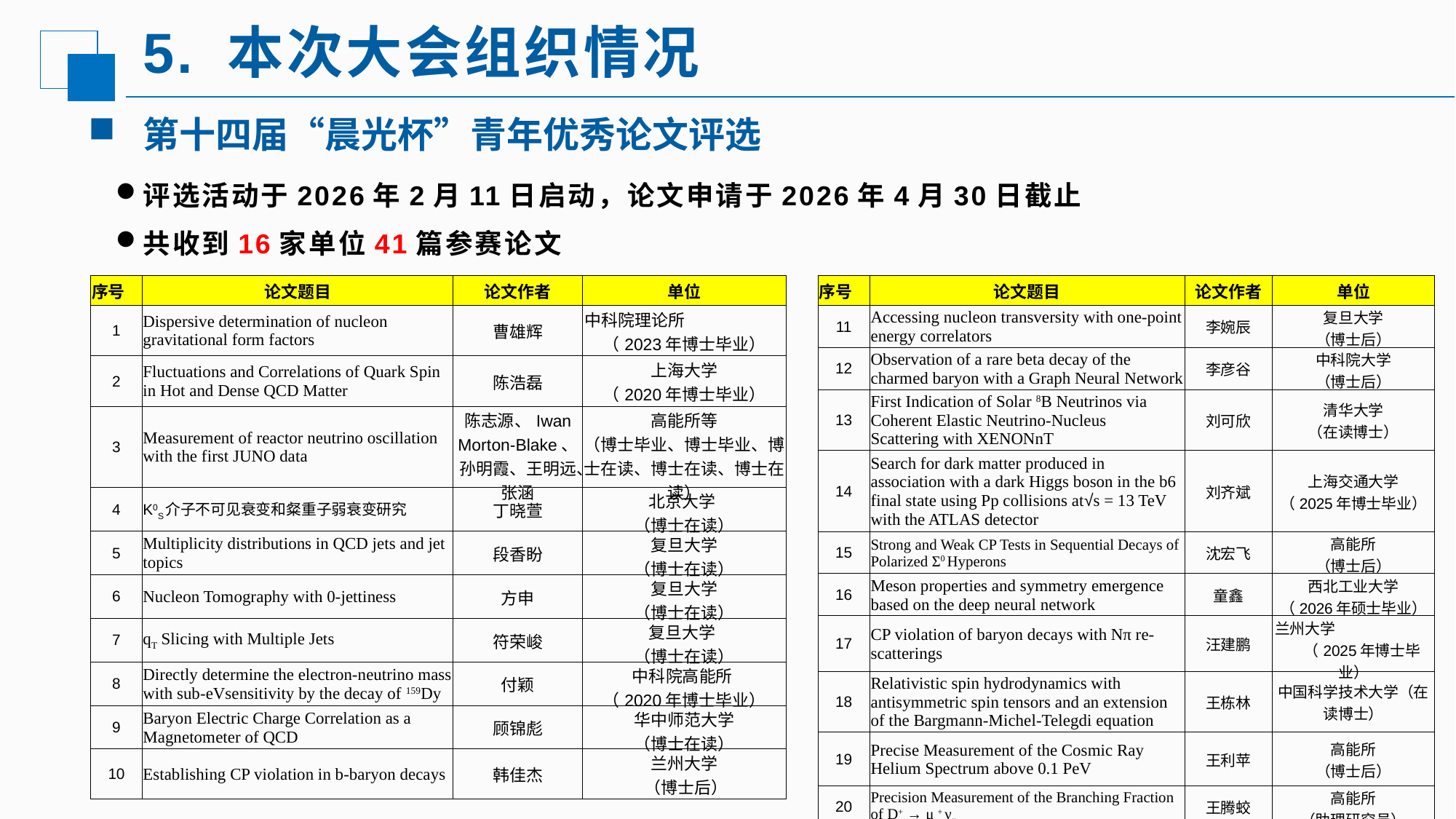

# 5. 本次大会组织情况
第十四届“晨光杯”青年优秀论文评选

评选活动于2026年2月11日启动，论文申请于2026年4月30日截止
共收到16家单位41篇参赛论文
| 序号 | 论文题目 | 论文作者 | 单位 |
| --- | --- | --- | --- |
| 1 | Dispersive determination of nucleon gravitational form factors | 曹雄辉 | 中科院理论所 （2023年博士毕业） |
| 2 | Fluctuations and Correlations of Quark Spin in Hot and Dense QCD Matter | 陈浩磊 | 上海大学 （2020年博士毕业） |
| 3 | Measurement of reactor neutrino oscillation with the first JUNO data | 陈志源、Iwan Morton-Blake、孙明霞、王明远、张涵 | 高能所等 （博士毕业、博士毕业、博士在读、博士在读、博士在读） |
| 4 | K0S介子不可见衰变和粲重子弱衰变研究 | 丁晓萱 | 北京大学 （博士在读） |
| 5 | Multiplicity distributions in QCD jets and jet topics | 段香盼 | 复旦大学 （博士在读） |
| 6 | Nucleon Tomography with 0-jettiness | 方申 | 复旦大学 （博士在读） |
| 7 | qT Slicing with Multiple Jets | 符荣峻 | 复旦大学 （博士在读） |
| 8 | Directly determine the electron-neutrino mass with sub-eVsensitivity by the decay of 159Dy | 付颖 | 中科院高能所 （2020年博士毕业） |
| 9 | Baryon Electric Charge Correlation as a Magnetometer of QCD | 顾锦彪 | 华中师范大学 （博士在读） |
| 10 | Establishing CP violation in b-baryon decays | 韩佳杰 | 兰州大学 （博士后） |
| 序号 | 论文题目 | 论文作者 | 单位 |
| --- | --- | --- | --- |
| 11 | Accessing nucleon transversity with one-point energy correlators | 李婉辰 | 复旦大学 （博士后） |
| 12 | Observation of a rare beta decay of the charmed baryon with a Graph Neural Network | 李彦谷 | 中科院大学 （博士后） |
| 13 | First Indication of Solar 8B Neutrinos via Coherent Elastic Neutrino-Nucleus Scattering with XENONnT | 刘可欣 | 清华大学 （在读博士） |
| 14 | Search for dark matter produced in association with a dark Higgs boson in the b6 final state using Pp collisions at√s = 13 TeV with the ATLAS detector | 刘齐斌 | 上海交通大学 （2025年博士毕业） |
| 15 | Strong and Weak CP Tests in Sequential Decays of Polarized Σ0 Hyperons | 沈宏飞 | 高能所 （博士后） |
| 16 | Meson properties and symmetry emergence based on the deep neural network | 童鑫 | 西北工业大学 （2026年硕士毕业） |
| 17 | CP violation of baryon decays with Nπ re-scatterings | 汪建鹏 | 兰州大学 （2025年博士毕业） |
| 18 | Relativistic spin hydrodynamics with antisymmetric spin tensors and an extension of the Bargmann-Michel-Telegdi equation | 王栋林 | 中国科学技术大学（在读博士） |
| 19 | Precise Measurement of the Cosmic Ray Helium Spectrum above 0.1 PeV | 王利苹 | 高能所 （博士后） |
| 20 | Precision Measurement of the Branching Fraction of D+ → μ + νμ | 王腾蛟 | 高能所 （助理研究员） |